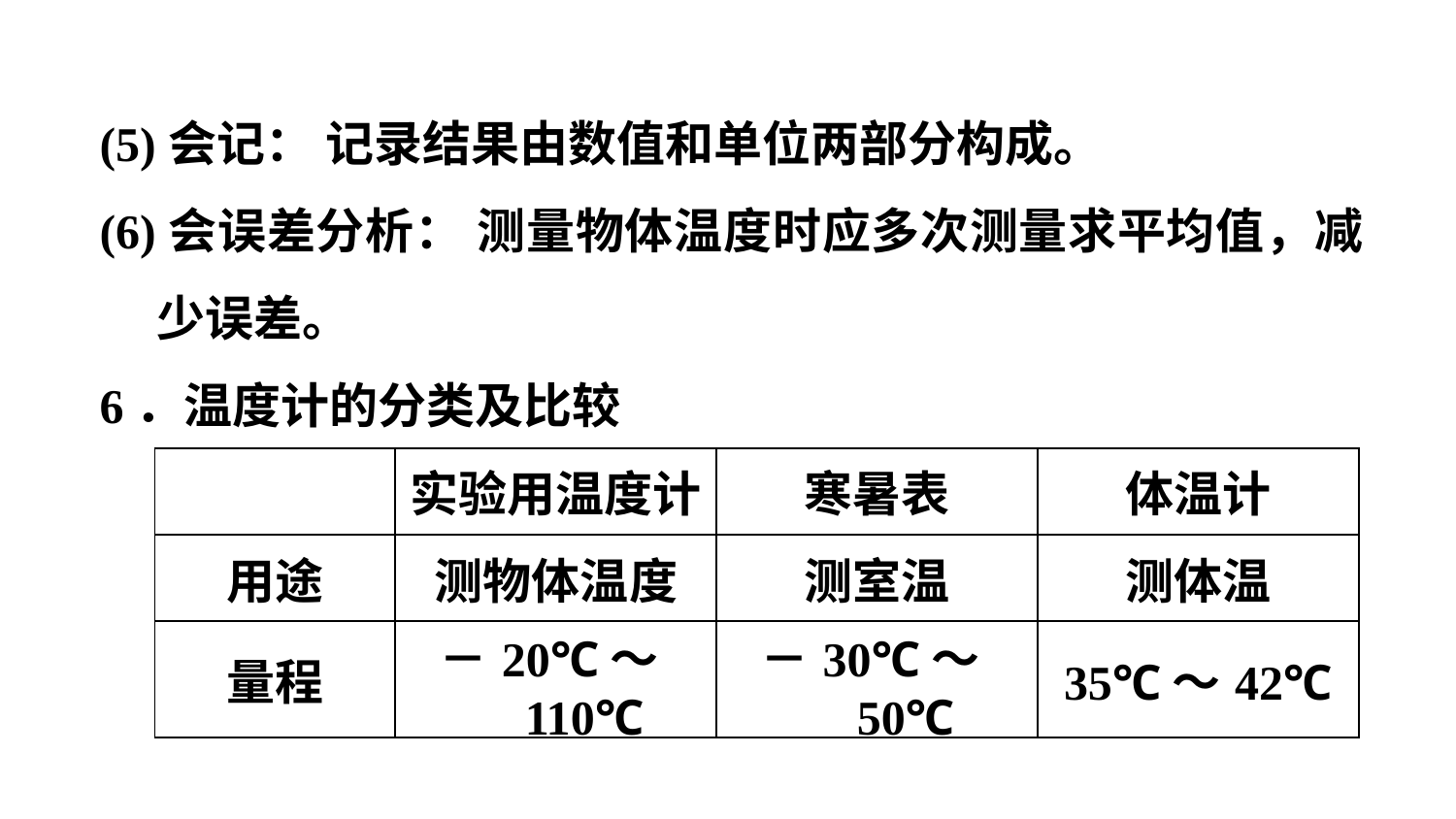

(5)会记： 记录结果由数值和单位两部分构成。
(6)会误差分析： 测量物体温度时应多次测量求平均值，减少误差。
6．温度计的分类及比较
|  | 实验用温度计 | 寒暑表 | 体温计 |
| --- | --- | --- | --- |
| 用途 | 测物体温度 | 测室温 | 测体温 |
| 量程 | －20℃～110℃ | －30℃～50℃ | 35℃～42℃ |